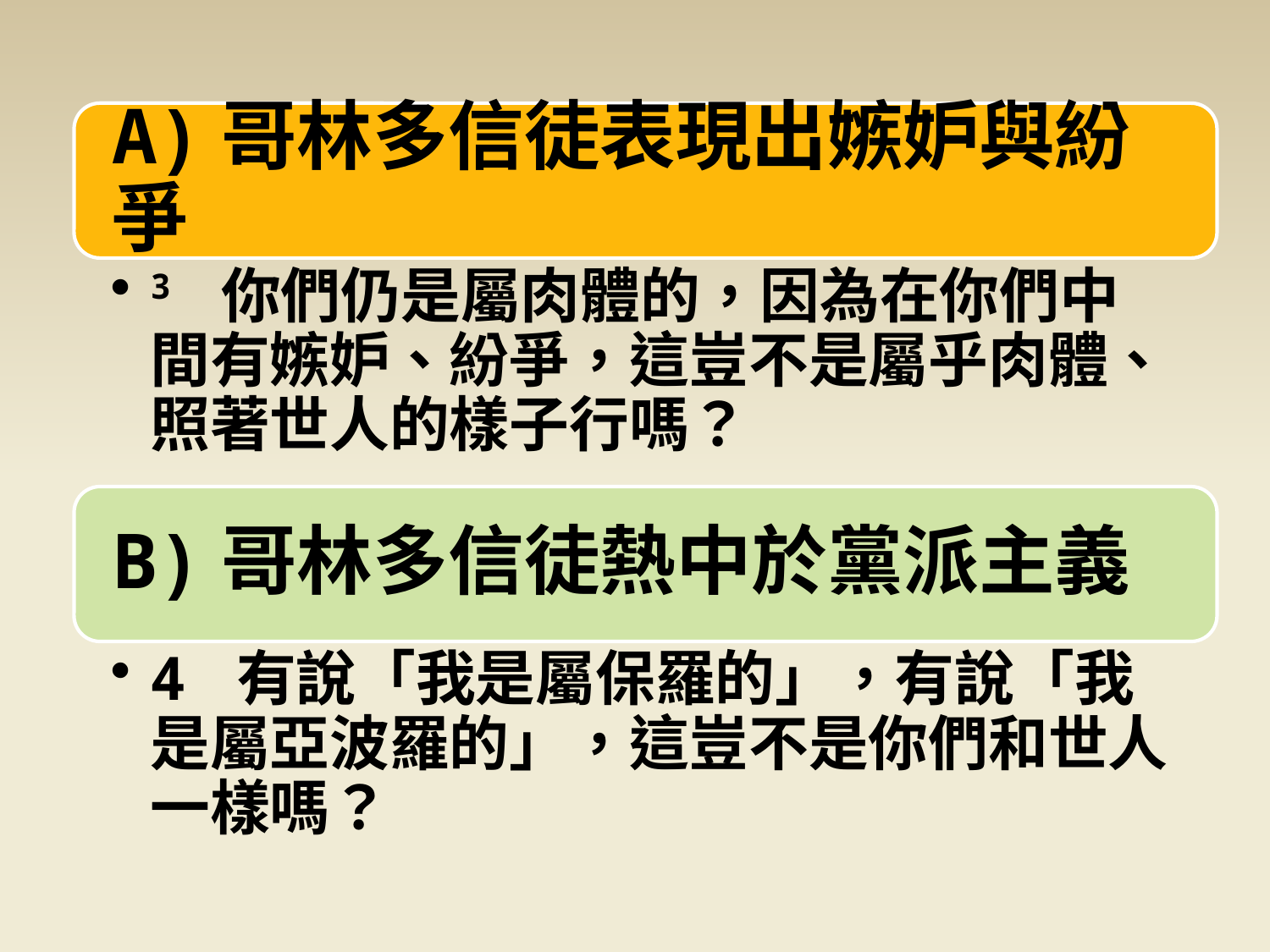

A)哥林多信徒表現出嫉妒與紛爭
3 你們仍是屬肉體的，因為在你們中間有嫉妒、紛爭，這豈不是屬乎肉體、照著世人的樣子行嗎？
B)哥林多信徒熱中於黨派主義
4 有說「我是屬保羅的」，有說「我是屬亞波羅的」，這豈不是你們和世人一樣嗎？